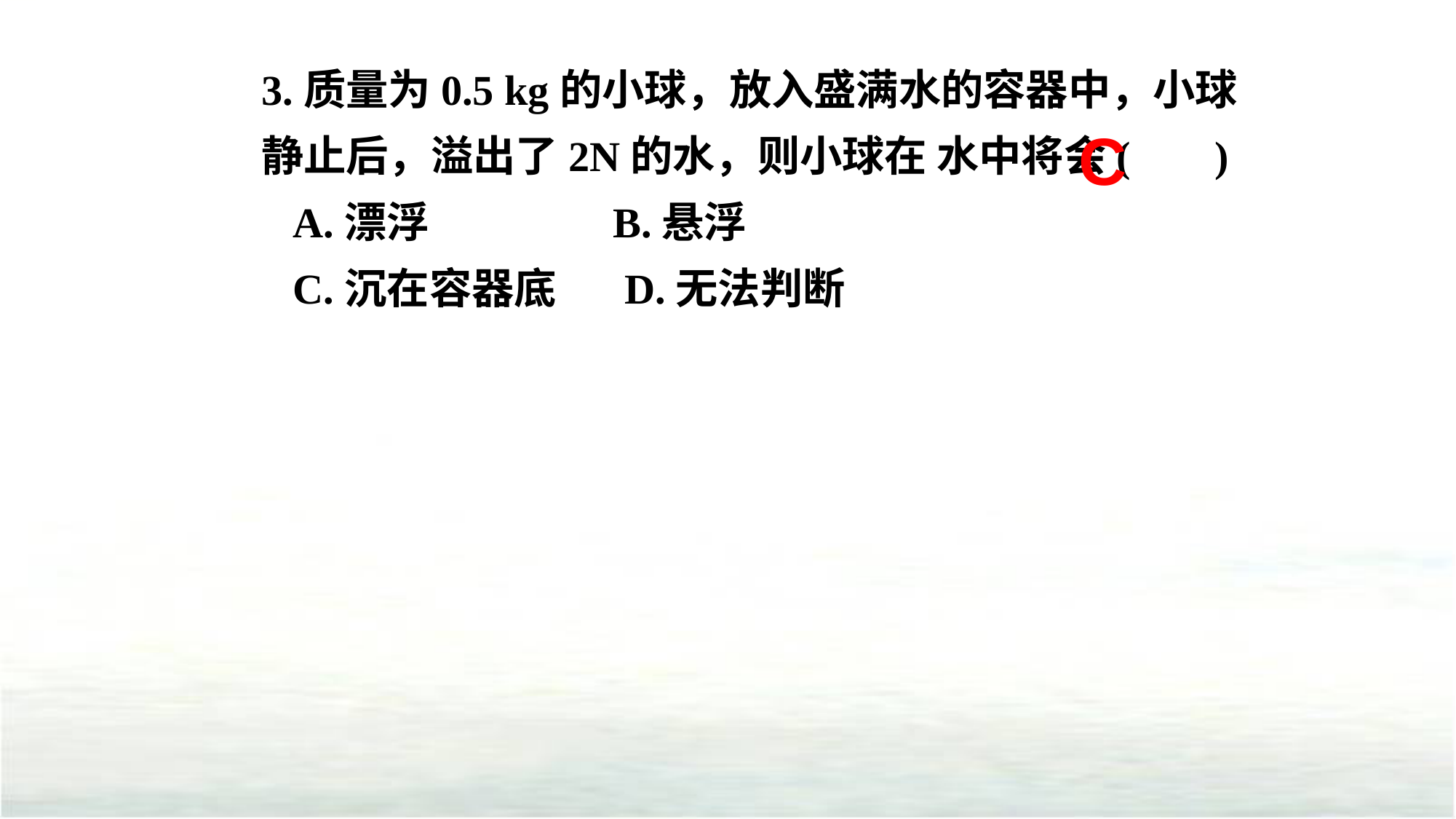

3.质量为0.5 kg的小球，放入盛满水的容器中，小球静止后，溢出了2N的水，则小球在 水中将会(        )
   A.漂浮                  B.悬浮
   C.沉在容器底      D.无法判断
C